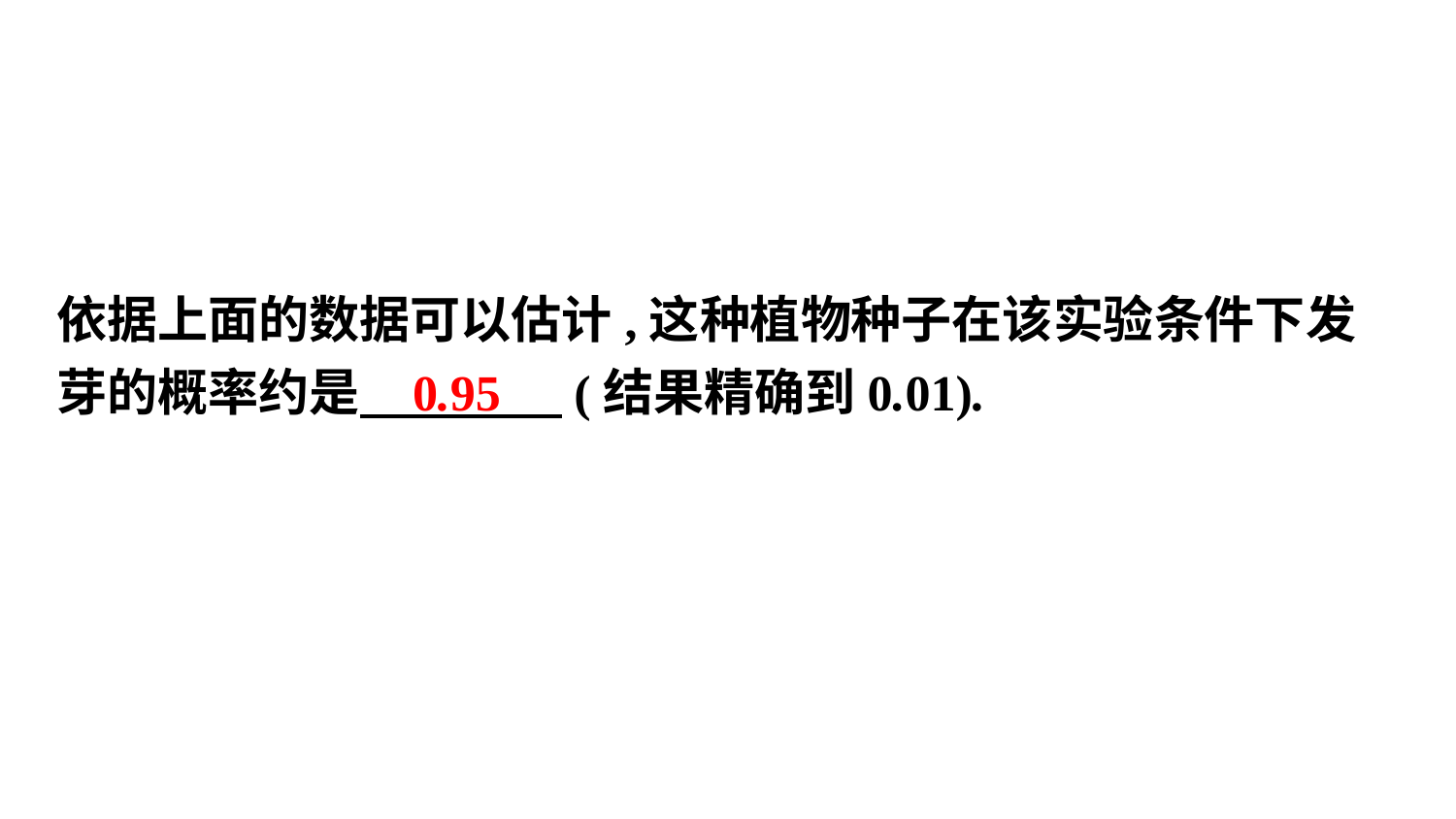

依据上面的数据可以估计,这种植物种子在该实验条件下发芽的概率约是　　　　(结果精确到0.01).
0.95